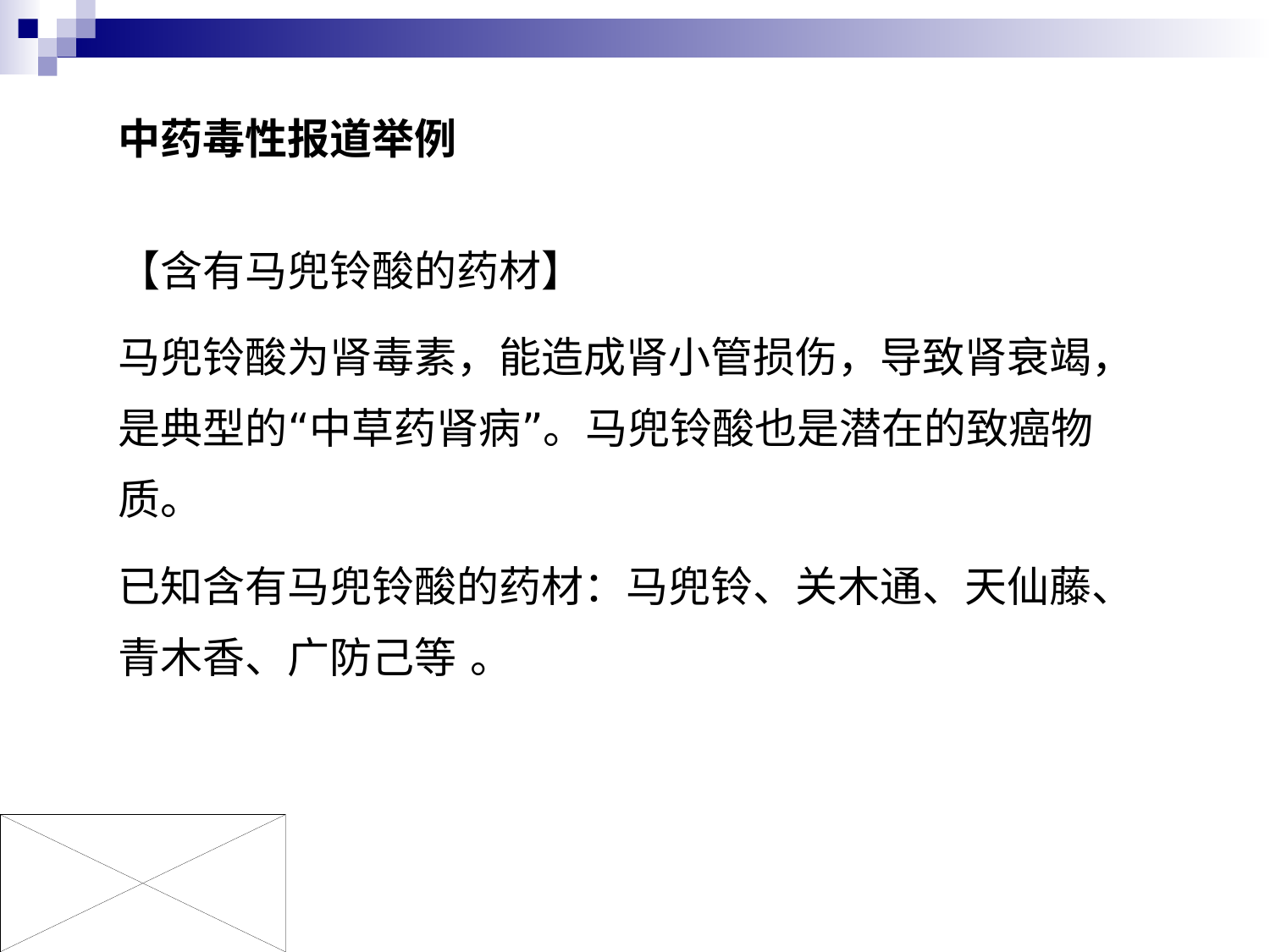

中药毒性报道举例
【含有马兜铃酸的药材】
马兜铃酸为肾毒素，能造成肾小管损伤，导致肾衰竭，是典型的“中草药肾病”。马兜铃酸也是潜在的致癌物质。
已知含有马兜铃酸的药材：马兜铃、关木通、天仙藤、青木香、广防己等 。